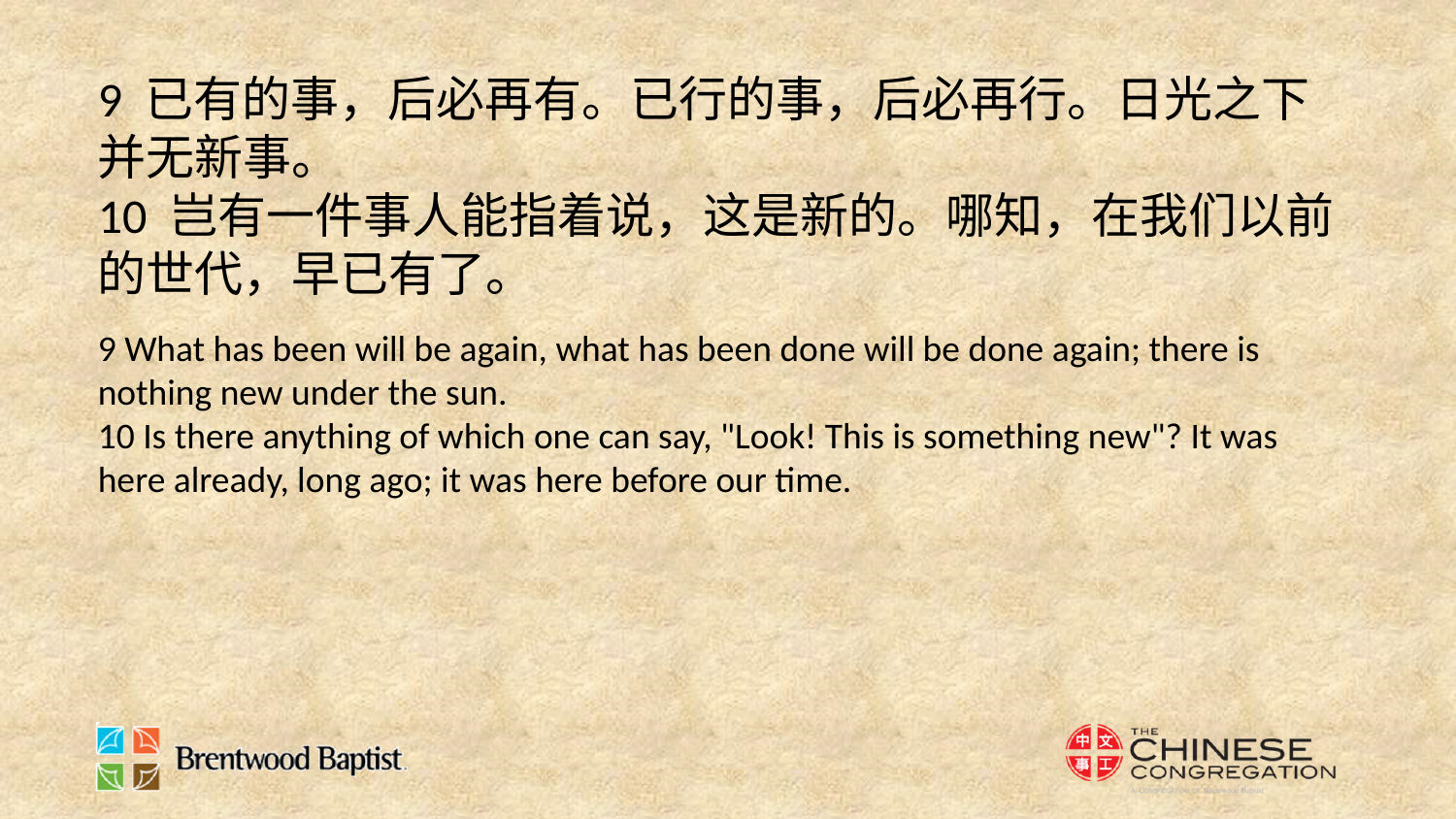

9 已有的事，后必再有。已行的事，后必再行。日光之下并无新事。
10 岂有一件事人能指着说，这是新的。哪知，在我们以前的世代，早已有了。

9 What has been will be again, what has been done will be done again; there is nothing new under the sun.
10 Is there anything of which one can say, "Look! This is something new"? It was here already, long ago; it was here before our time.